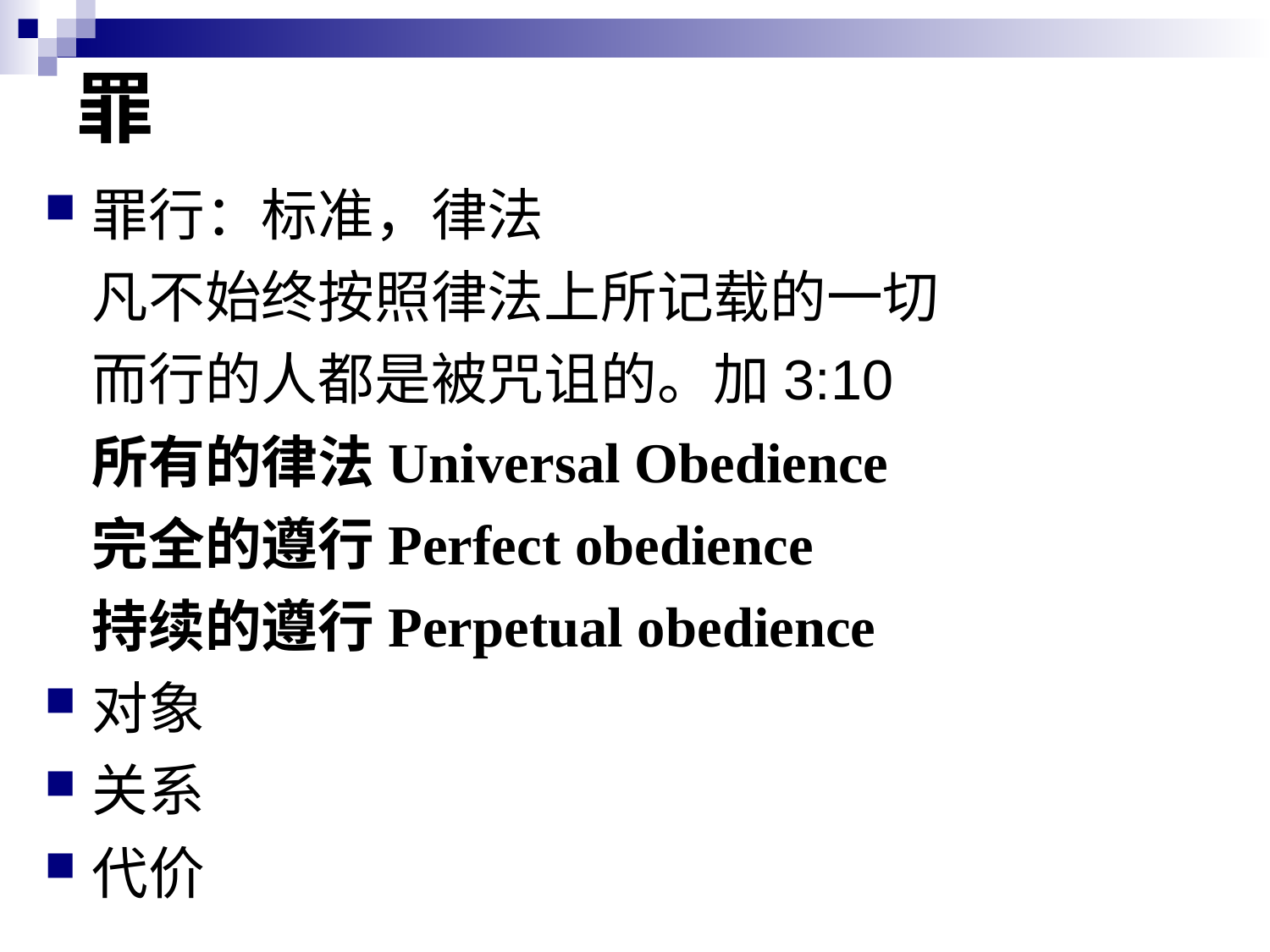

# 罪
罪行：标准，律法
	凡不始终按照律法上所记载的一切
	而行的人都是被咒诅的。加3:10
	所有的律法Universal Obedience
	完全的遵行Perfect obedience
	持续的遵行Perpetual obedience
对象
关系
代价